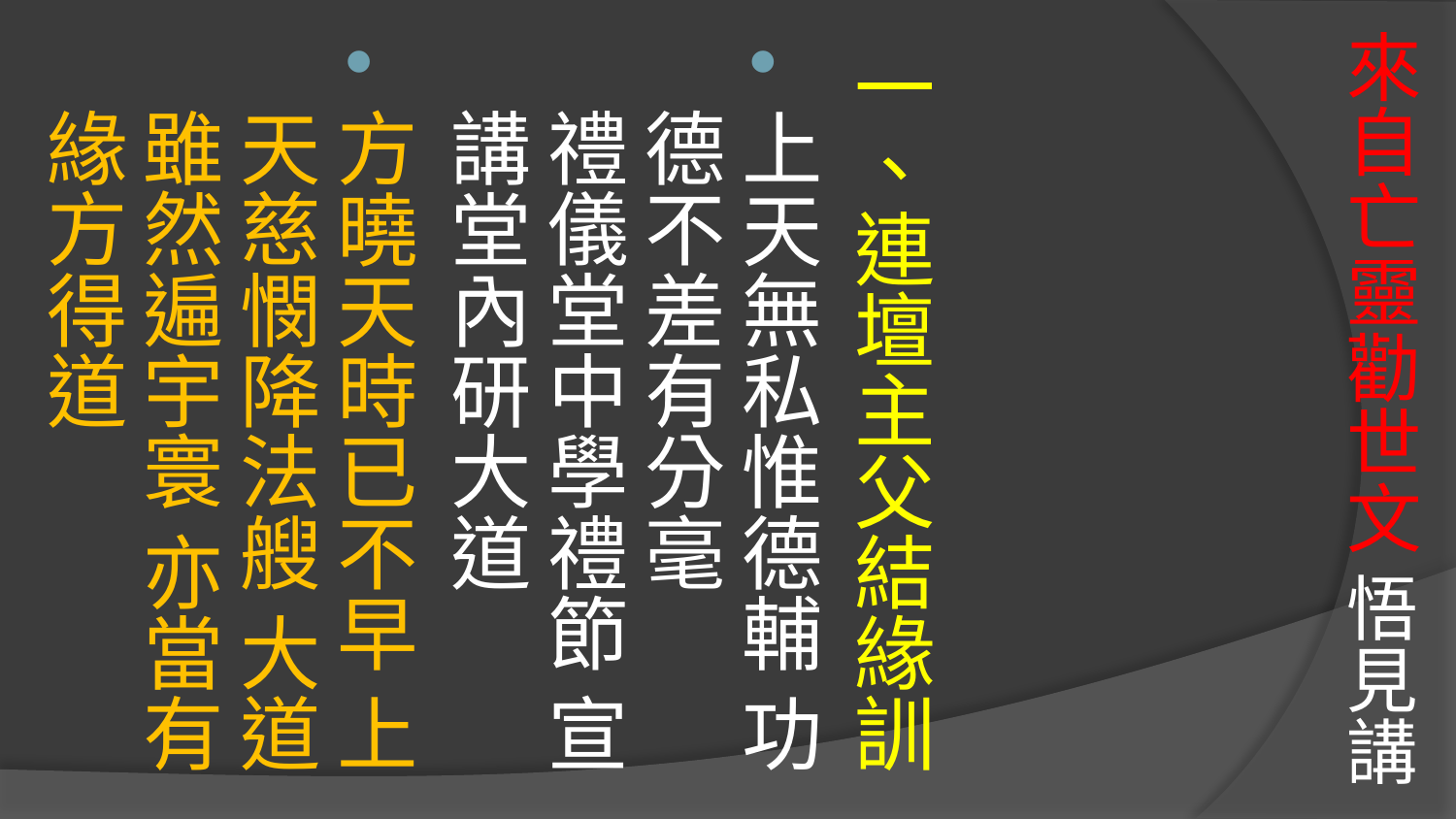

# 來自亡靈勸世文 悟見講
一、連壇主父結緣訓
上天無私惟德輔 功德不差有分毫 
禮儀堂中學禮節 宣講堂內研大道
方曉天時已不早 上天慈憫降法艘 大道雖然遍宇寰 亦當有緣方得道